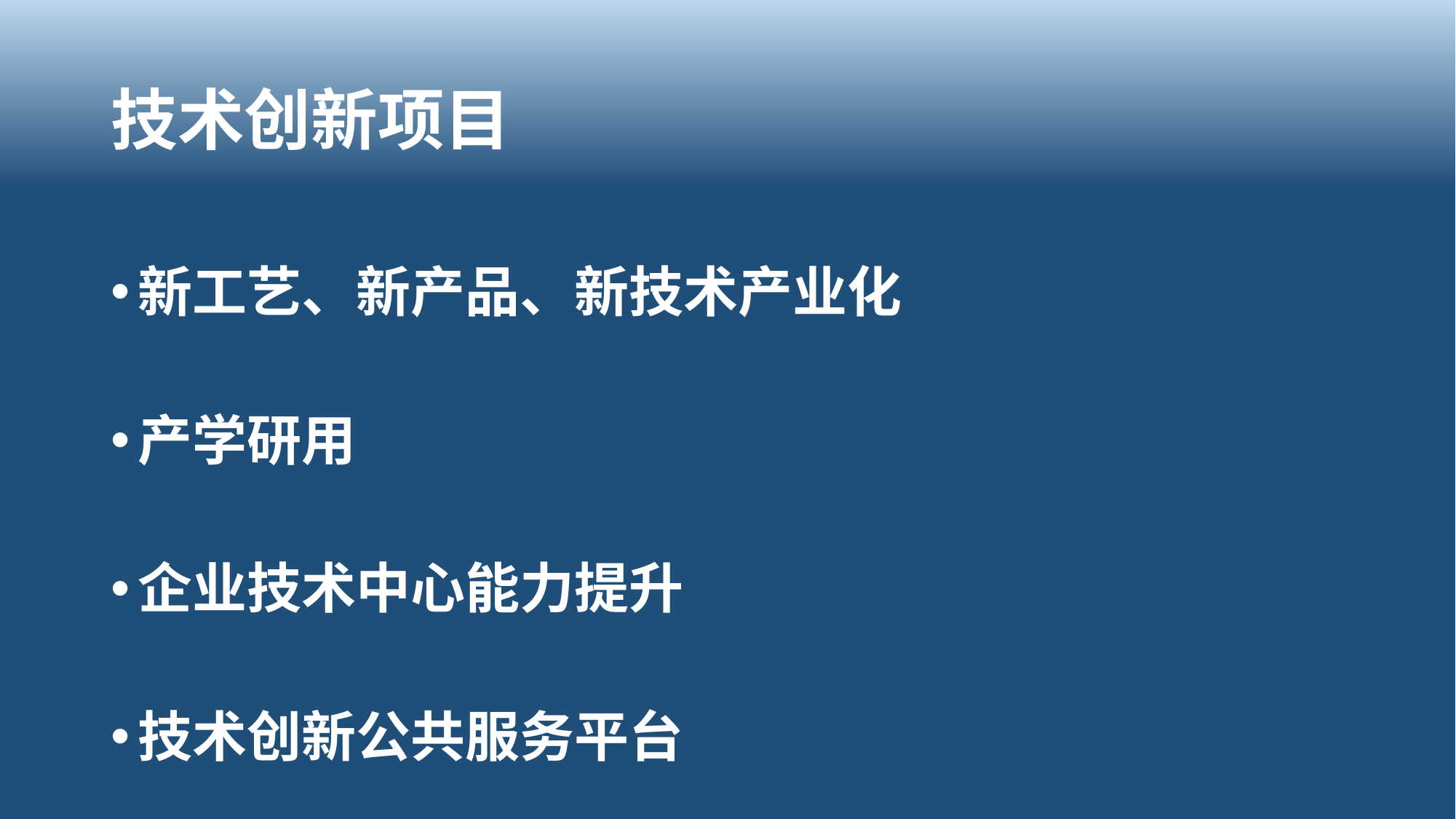

# 技术创新项目

新工艺、新产品、新技术产业化

产学研用

企业技术中心能力提升

技术创新公共服务平台